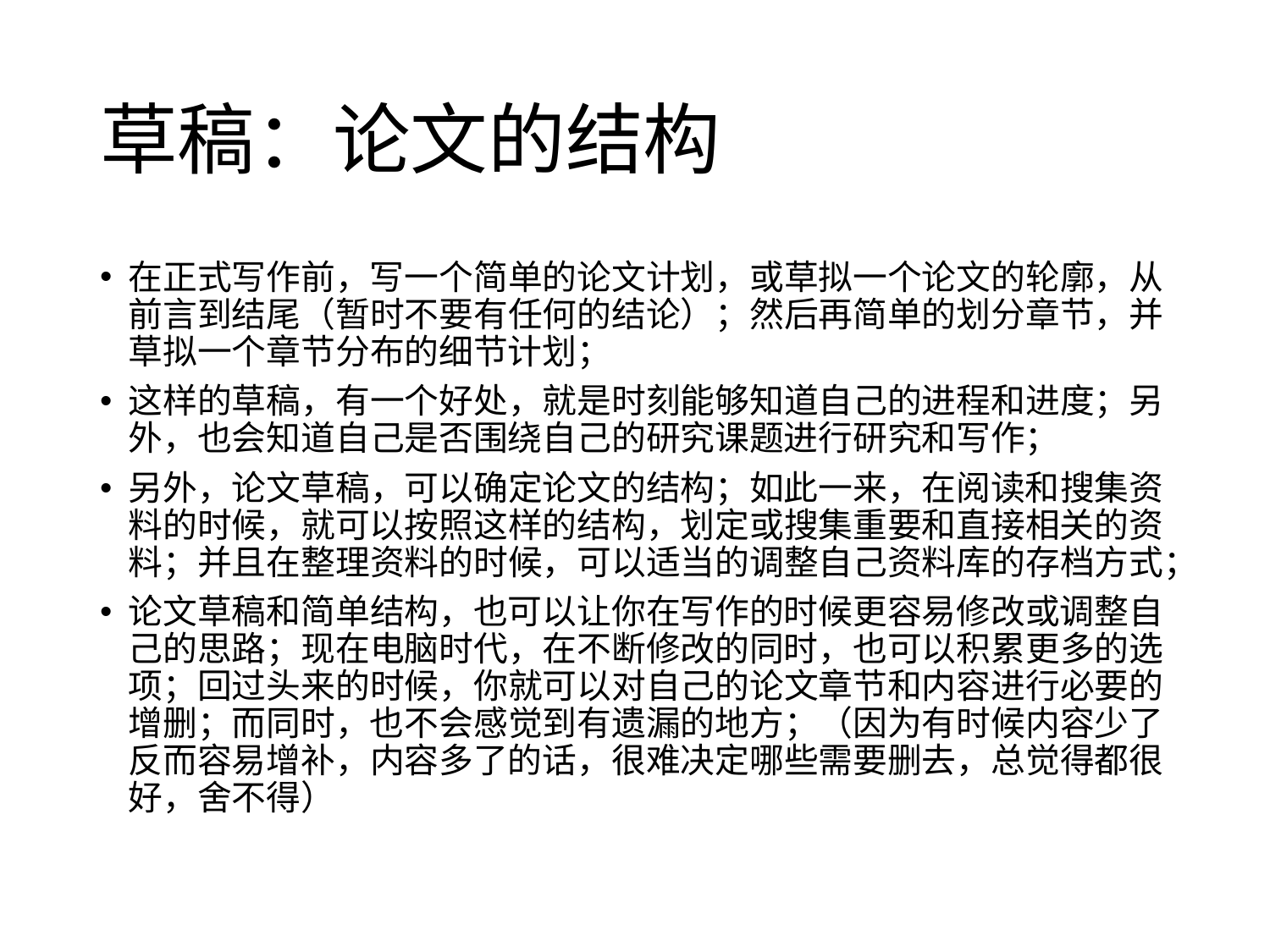

# 草稿：论文的结构
在正式写作前，写一个简单的论文计划，或草拟一个论文的轮廓，从前言到结尾（暂时不要有任何的结论）；然后再简单的划分章节，并草拟一个章节分布的细节计划；
这样的草稿，有一个好处，就是时刻能够知道自己的进程和进度；另外，也会知道自己是否围绕自己的研究课题进行研究和写作；
另外，论文草稿，可以确定论文的结构；如此一来，在阅读和搜集资料的时候，就可以按照这样的结构，划定或搜集重要和直接相关的资料；并且在整理资料的时候，可以适当的调整自己资料库的存档方式；
论文草稿和简单结构，也可以让你在写作的时候更容易修改或调整自己的思路；现在电脑时代，在不断修改的同时，也可以积累更多的选项；回过头来的时候，你就可以对自己的论文章节和内容进行必要的增删；而同时，也不会感觉到有遗漏的地方；（因为有时候内容少了反而容易增补，内容多了的话，很难决定哪些需要删去，总觉得都很好，舍不得）